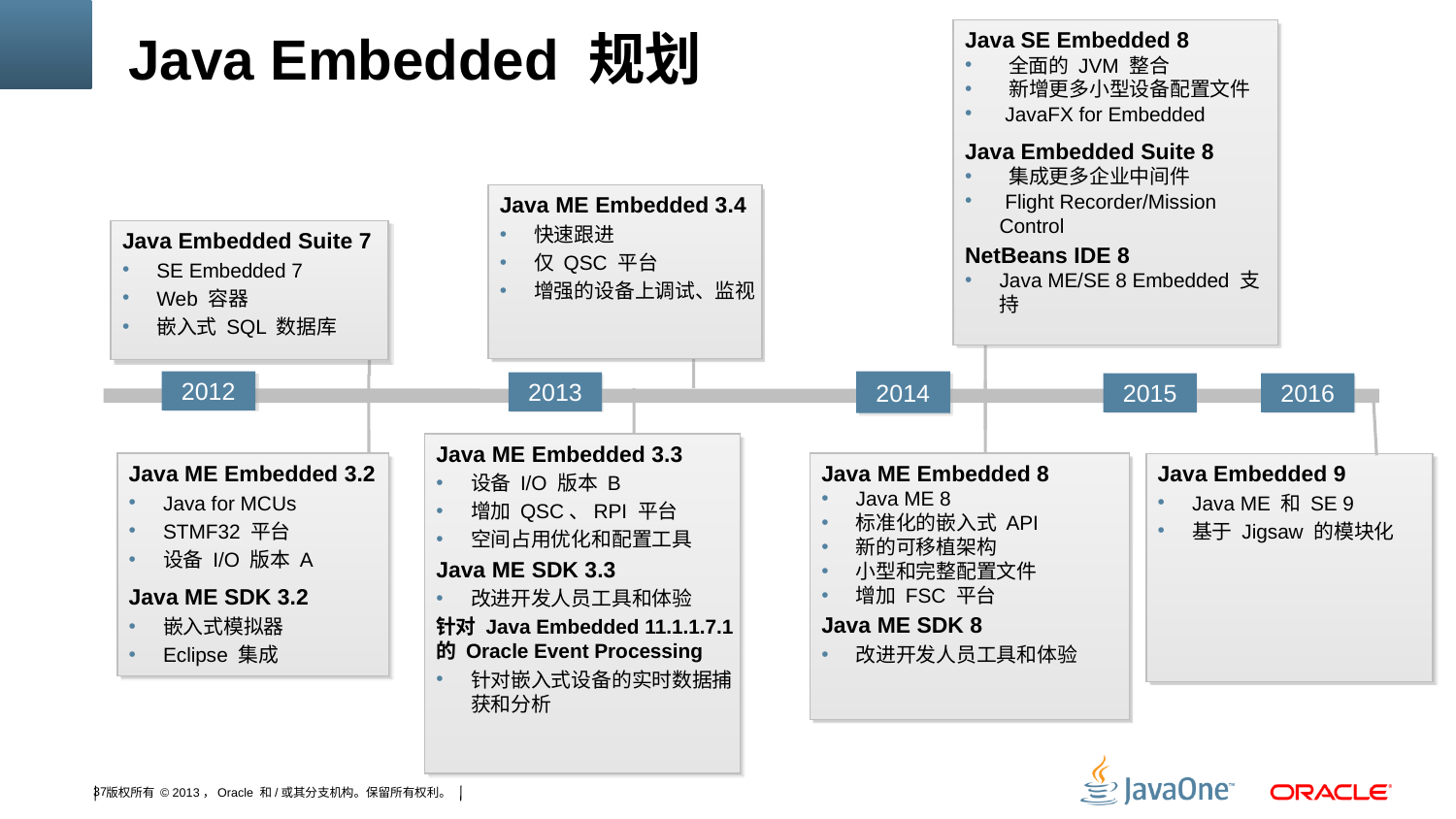

Java SE Embedded 8
 全面的 JVM 整合
 新增更多小型设备配置文件
 JavaFX for Embedded
Java Embedded Suite 8
 集成更多企业中间件
 Flight Recorder/Mission Control
NetBeans IDE 8
Java ME/SE 8 Embedded 支持

# Java Embedded 规划

Java ME Embedded 3.4
快速跟进
仅 QSC 平台
增强的设备上调试、监视

Java Embedded Suite 7
SE Embedded 7
Web 容器
嵌入式 SQL 数据库

2012
2014
2013
2015
2016

Java ME Embedded 3.3
设备 I/O 版本 B
增加 QSC、RPI 平台
空间占用优化和配置工具
Java ME SDK 3.3
改进开发人员工具和体验
针对 Java Embedded 11.1.1.7.1 的 Oracle Event Processing
针对嵌入式设备的实时数据捕获和分析
Java ME Embedded 3.2
Java for MCUs
STMF32 平台
设备 I/O 版本 A
Java ME SDK 3.2
嵌入式模拟器
Eclipse 集成
Java ME Embedded 8
Java ME 8
标准化的嵌入式 API
新的可移植架构
小型和完整配置文件
增加 FSC 平台
Java ME SDK 8
改进开发人员工具和体验
Java Embedded 9
Java ME 和 SE 9
基于 Jigsaw 的模块化